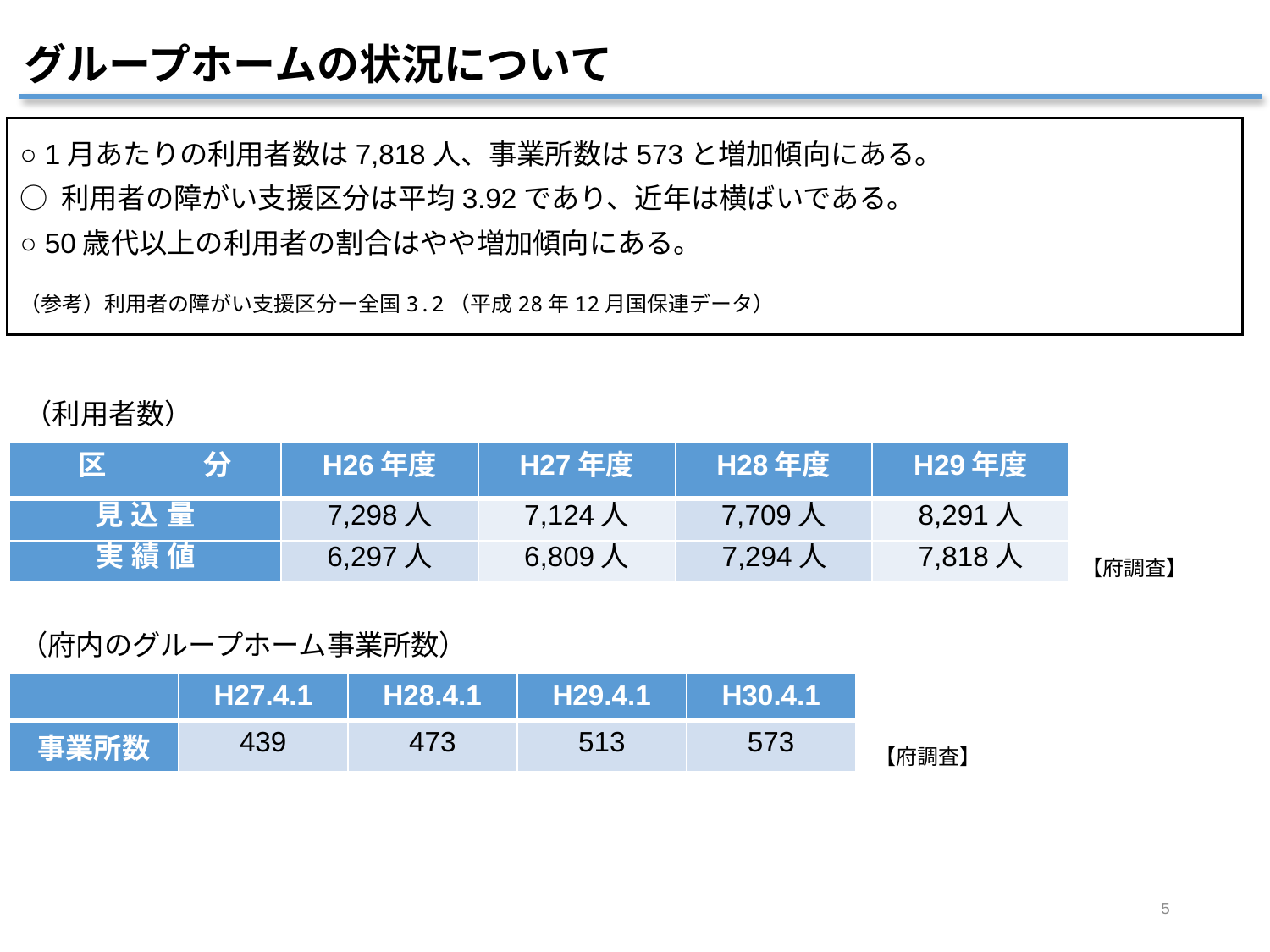

# グループホームの状況について
○ 1月あたりの利用者数は7,818人、事業所数は573と増加傾向にある。
○ 利用者の障がい支援区分は平均3.92であり、近年は横ばいである。
○ 50歳代以上の利用者の割合はやや増加傾向にある。
（参考）利用者の障がい支援区分ー全国3.2（平成28年12月国保連データ）
（利用者数）
| 区　　　分 | H26年度 | H27年度 | H28年度 | H29年度 |
| --- | --- | --- | --- | --- |
| 見込量 | 7,298人 | 7,124人 | 7,709人 | 8,291人 |
| 実績値 | 6,297人 | 6,809人 | 7,294人 | 7,818人 |

【府調査】
（府内のグループホーム事業所数）
|  | H27.4.1 | H28.4.1 | H29.4.1 | H30.4.1 |
| --- | --- | --- | --- | --- |
| 事業所数 | 439 | 473 | 513 | 573 |
【府調査】
5